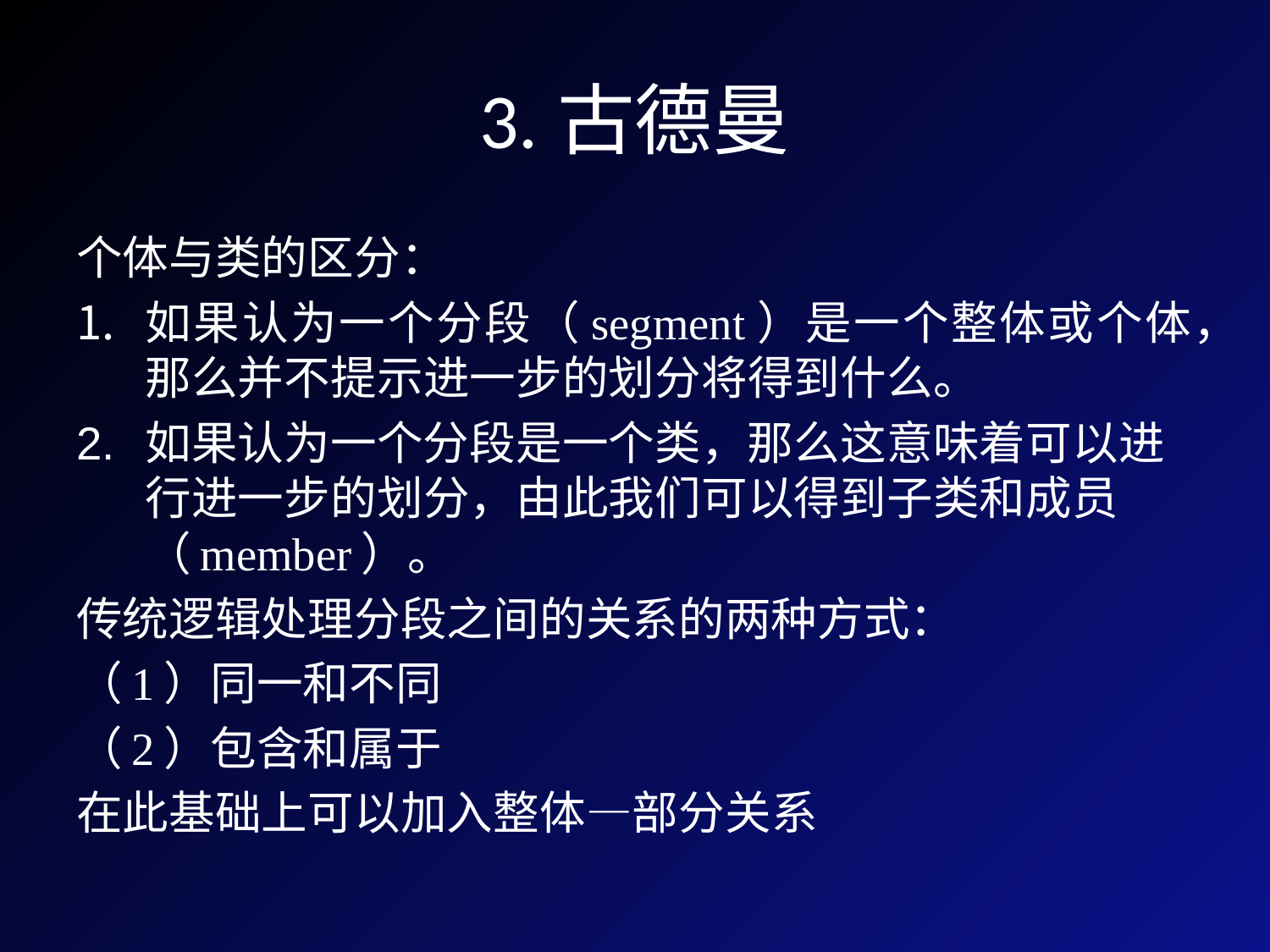

# 3.古德曼
个体与类的区分：
如果认为一个分段（segment）是一个整体或个体，那么并不提示进一步的划分将得到什么。
如果认为一个分段是一个类，那么这意味着可以进行进一步的划分，由此我们可以得到子类和成员（member）。
传统逻辑处理分段之间的关系的两种方式：
（1）同一和不同
（2）包含和属于
在此基础上可以加入整体—部分关系